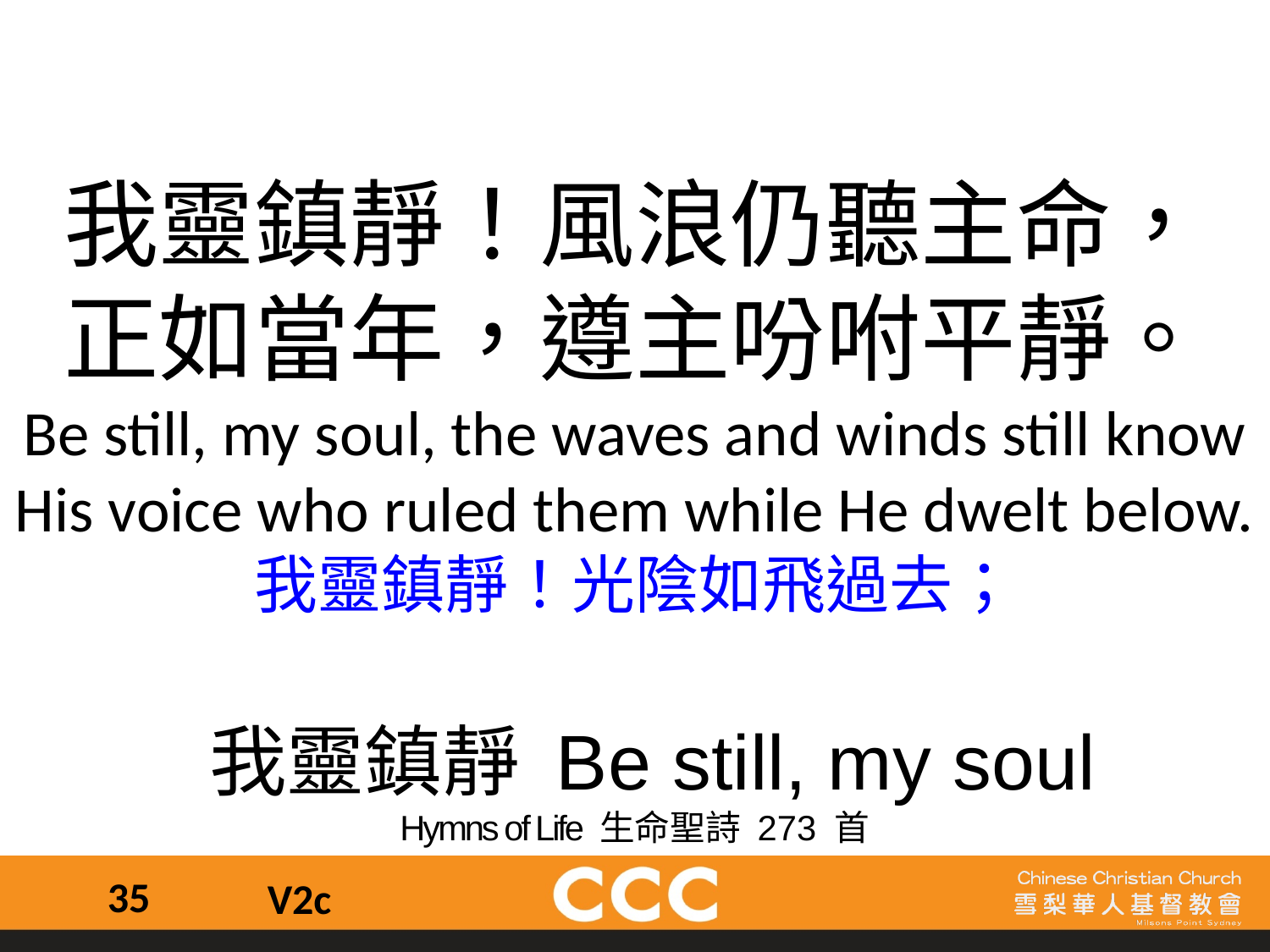

我靈鎮靜！風浪仍聽主命，
正如當年，遵主吩咐平靜。
Be still, my soul, the waves and winds still know
His voice who ruled them while He dwelt below.
我靈鎮靜！光陰如飛過去；
 我靈鎮靜 Be still, my soul
Hymns of Life 生命聖詩 273 首
35
V2c